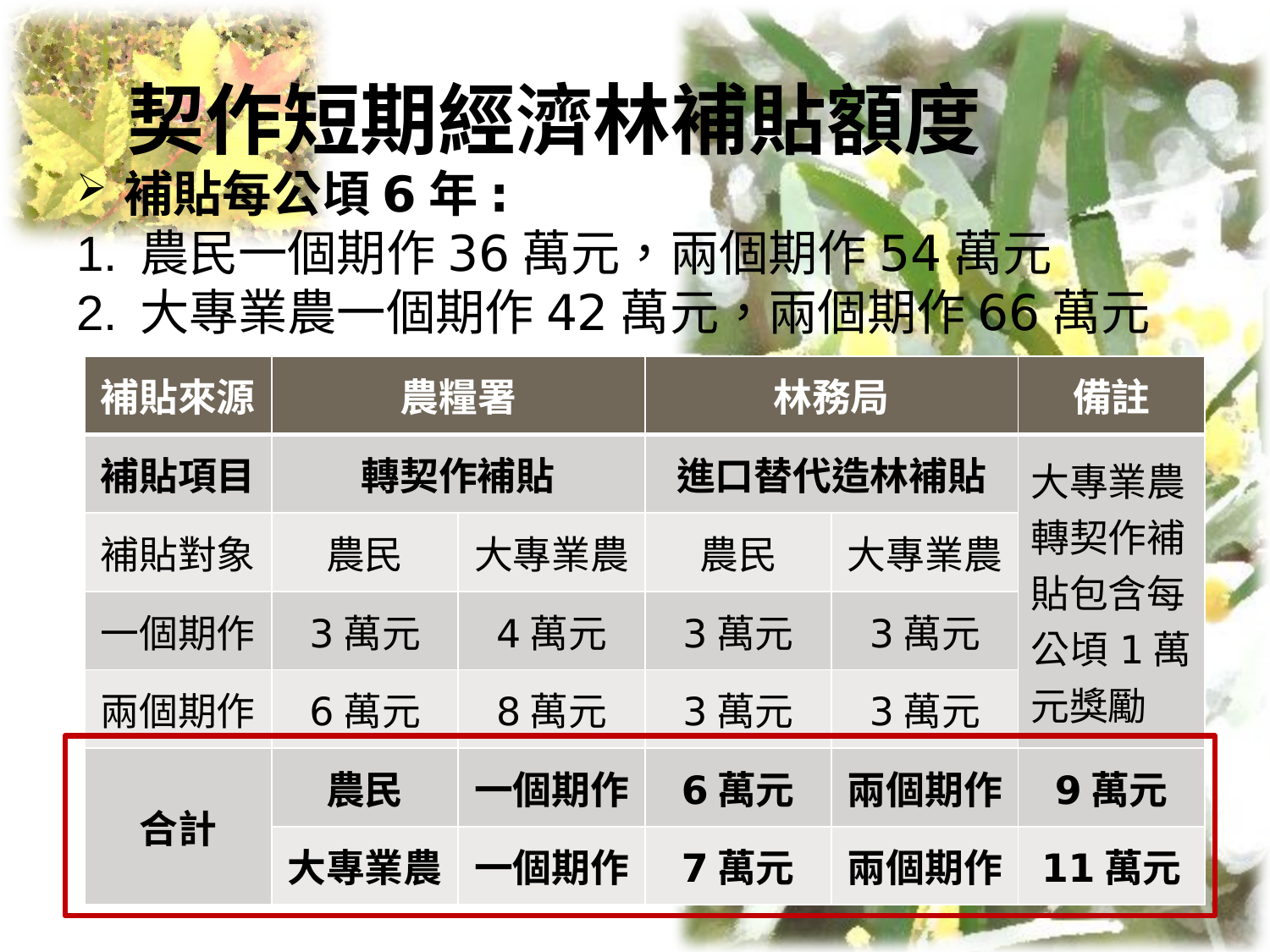

# 契作短期經濟林補貼額度
補貼每公頃6年:
農民一個期作36萬元，兩個期作54萬元
大專業農一個期作42萬元，兩個期作66萬元
| 補貼來源 | 農糧署 |  | 林務局 |  | 備註 |
| --- | --- | --- | --- | --- | --- |
| 補貼項目 | 轉契作補貼 |  | 進口替代造林補貼 |  | 大專業農轉契作補貼包含每公頃1萬元獎勵 |
| 補貼對象 | 農民 | 大專業農 | 農民 | 大專業農 |  |
| 一個期作 | 3萬元 | 4萬元 | 3萬元 | 3萬元 |  |
| 兩個期作 | 6萬元 | 8萬元 | 3萬元 | 3萬元 |  |
| 合計 | 農民 | 一個期作 | 6萬元 | 兩個期作 | 9萬元 |
|  | 大專業農 | 一個期作 | 7萬元 | 兩個期作 | 11萬元 |

7